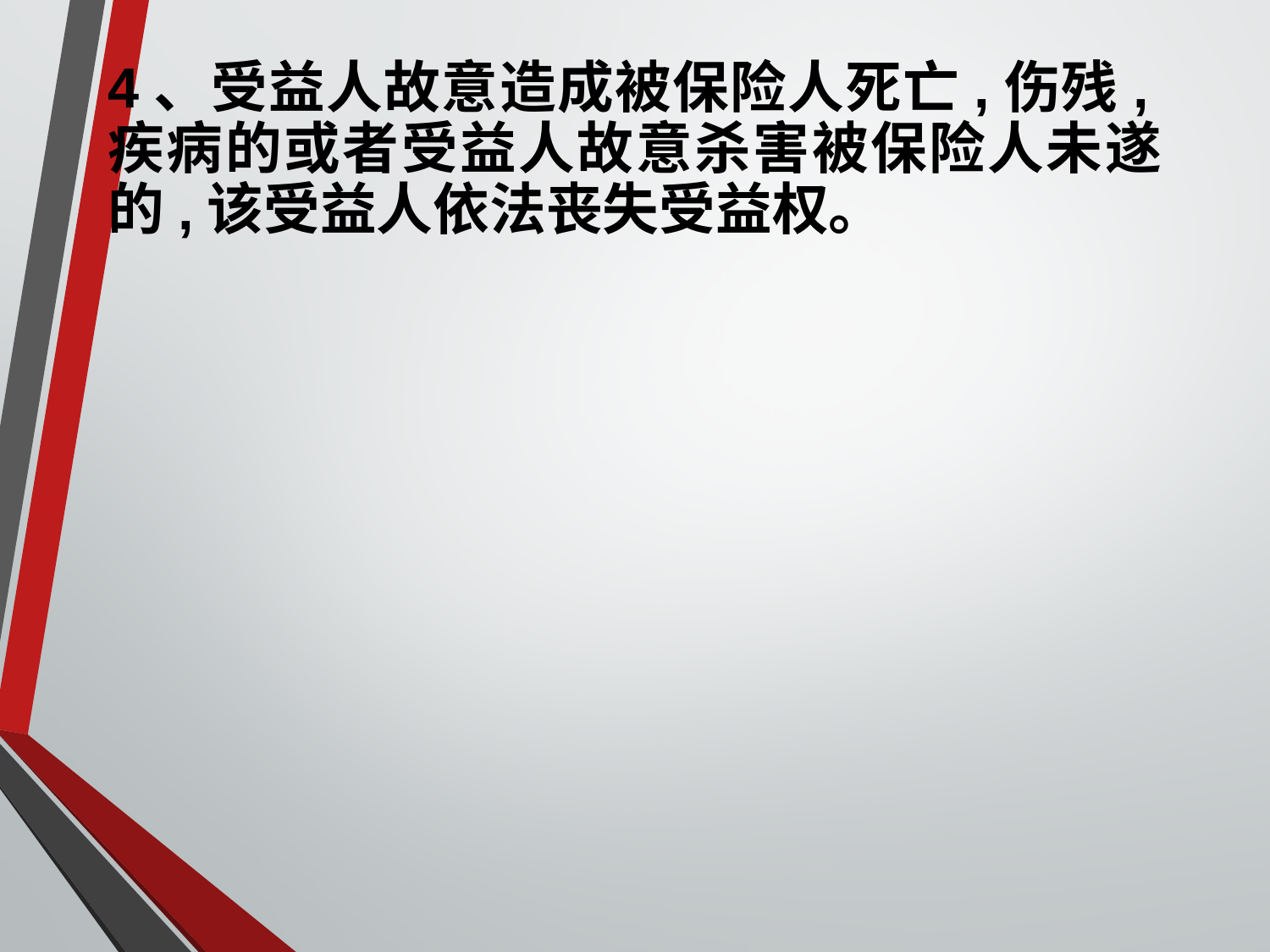

4、受益人故意造成被保险人死亡,伤残,疾病的或者受益人故意杀害被保险人未遂的,该受益人依法丧失受益权。